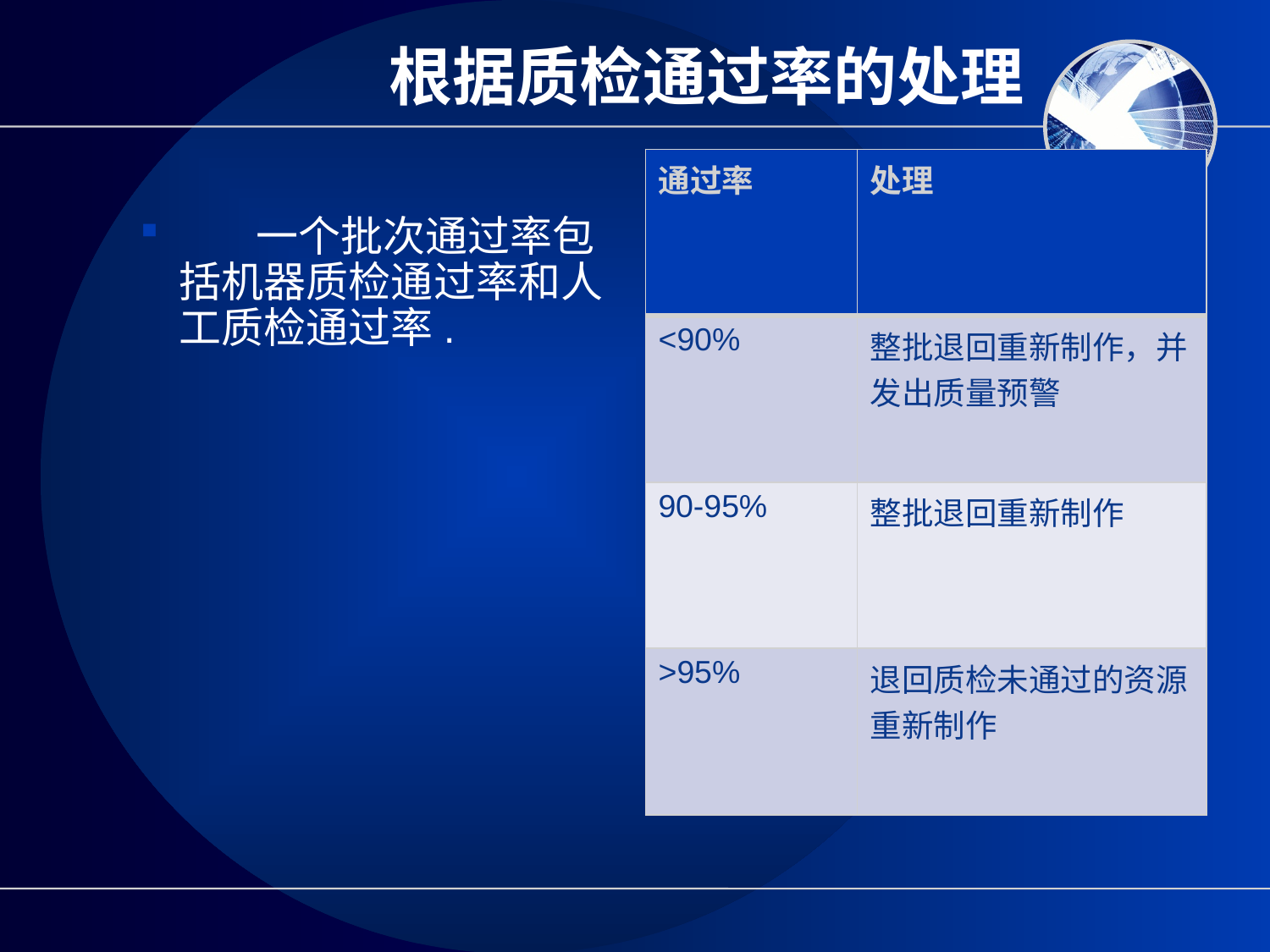

# 根据质检通过率的处理

       一个批次通过率包括机器质检通过率和人工质检通过率.

| 通过率 | 处理 |
| --- | --- |
| <90% | 整批退回重新制作，并发出质量预警 |
| 90-95% | 整批退回重新制作 |
| >95% | 退回质检未通过的资源重新制作 |